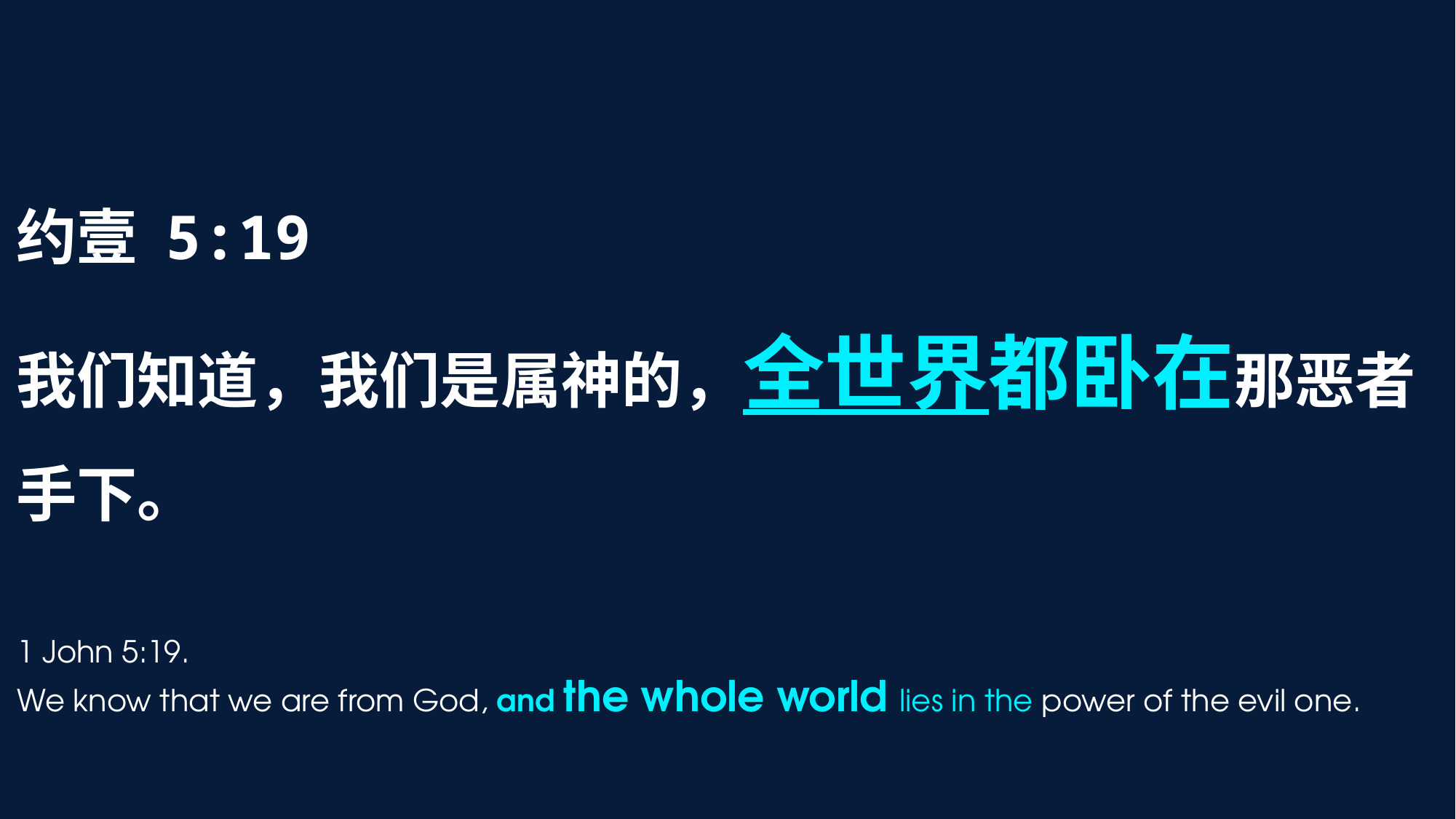

约壹 5:19
我们知道，我们是属神的，全世界都卧在那恶者手下。

1 John 5:19.
We know that we are from God, and the whole world lies in the power of the evil one.